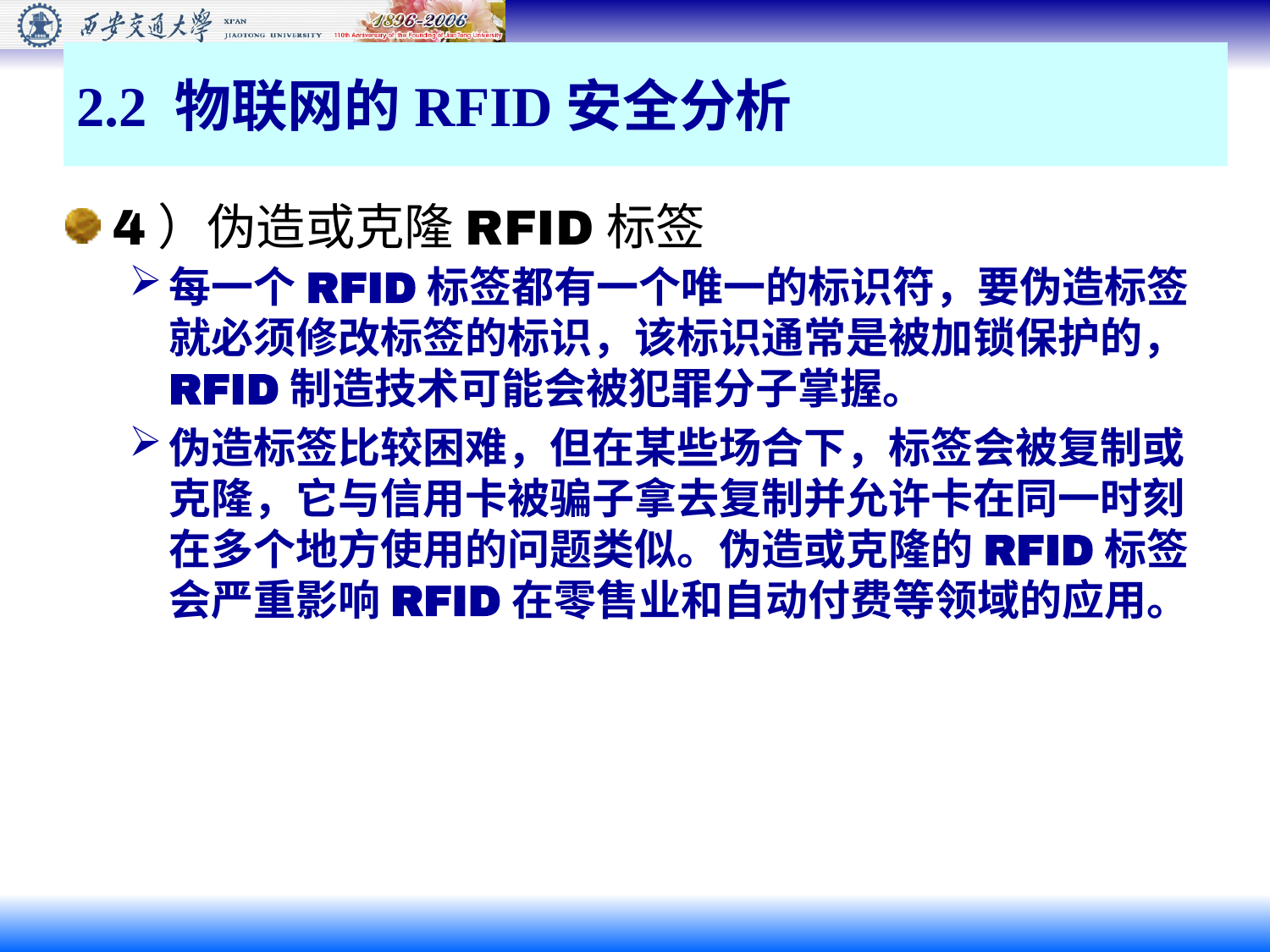

# 2.2 物联网的RFID安全分析
4）伪造或克隆RFID标签
每一个RFID标签都有一个唯一的标识符，要伪造标签就必须修改标签的标识，该标识通常是被加锁保护的，RFID制造技术可能会被犯罪分子掌握。
伪造标签比较困难，但在某些场合下，标签会被复制或克隆，它与信用卡被骗子拿去复制并允许卡在同一时刻在多个地方使用的问题类似。伪造或克隆的RFID标签会严重影响RFID在零售业和自动付费等领域的应用。